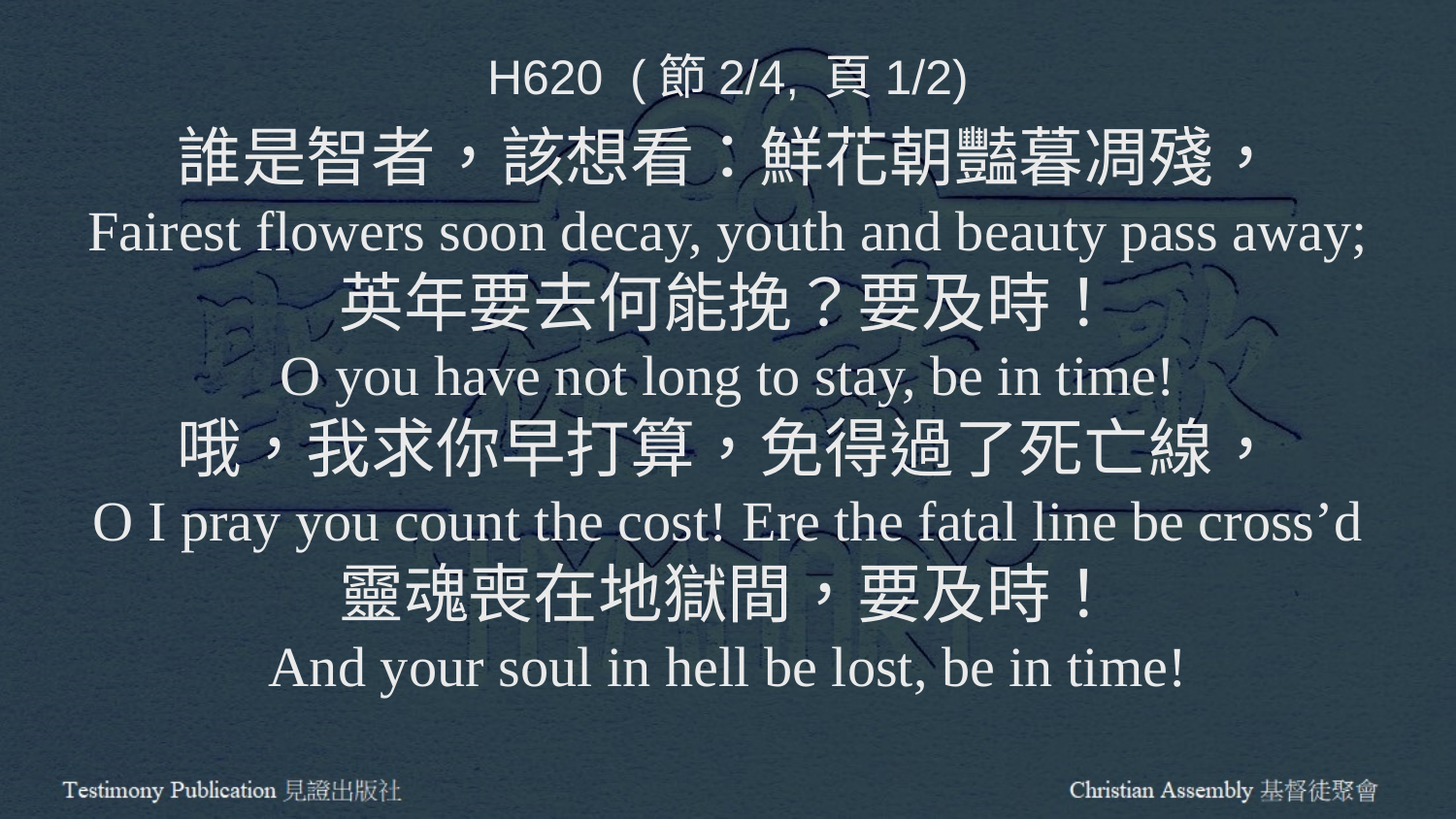

H620  (節2/4, 頁1/2)
誰是智者，該想看：鮮花朝豔暮凋殘，
Fairest flowers soon decay, youth and beauty pass away;
英年要去何能挽？要及時！
O you have not long to stay, be in time!
哦，我求你早打算，免得過了死亡線，
O I pray you count the cost! Ere the fatal line be cross’d
靈魂喪在地獄間，要及時！
And your soul in hell be lost, be in time!